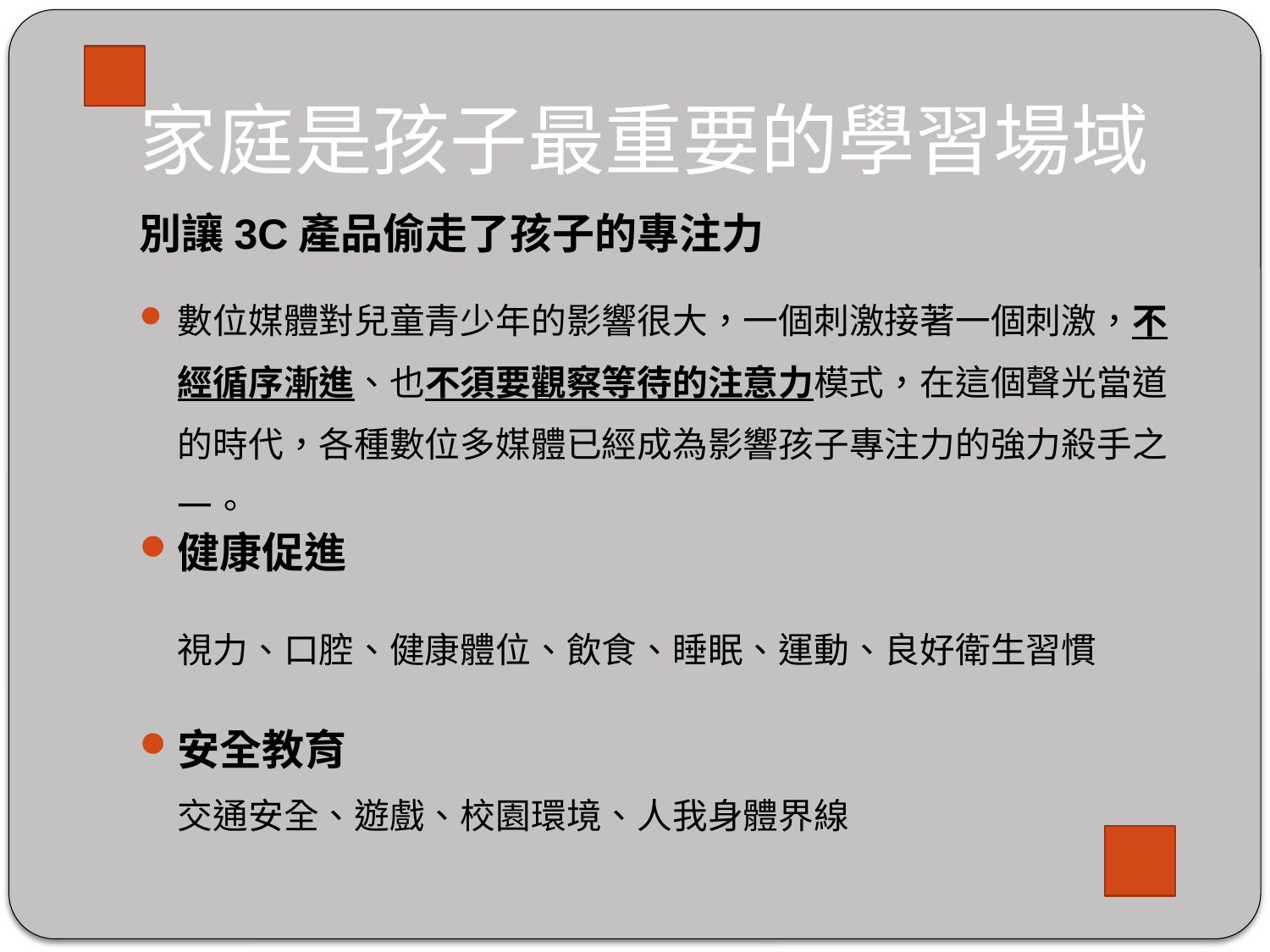

# 家庭是孩子最重要的學習場域

別讓3C產品偷走了孩子的專注力
數位媒體對兒童青少年的影響很大，一個刺激接著一個刺激，不經循序漸進、也不須要觀察等待的注意力模式，在這個聲光當道的時代，各種數位多媒體已經成為影響孩子專注力的強力殺手之一。
健康促進
視力、口腔、健康體位、飲食、睡眠、運動、良好衛生習慣

安全教育
交通安全、遊戲、校園環境、人我身體界線